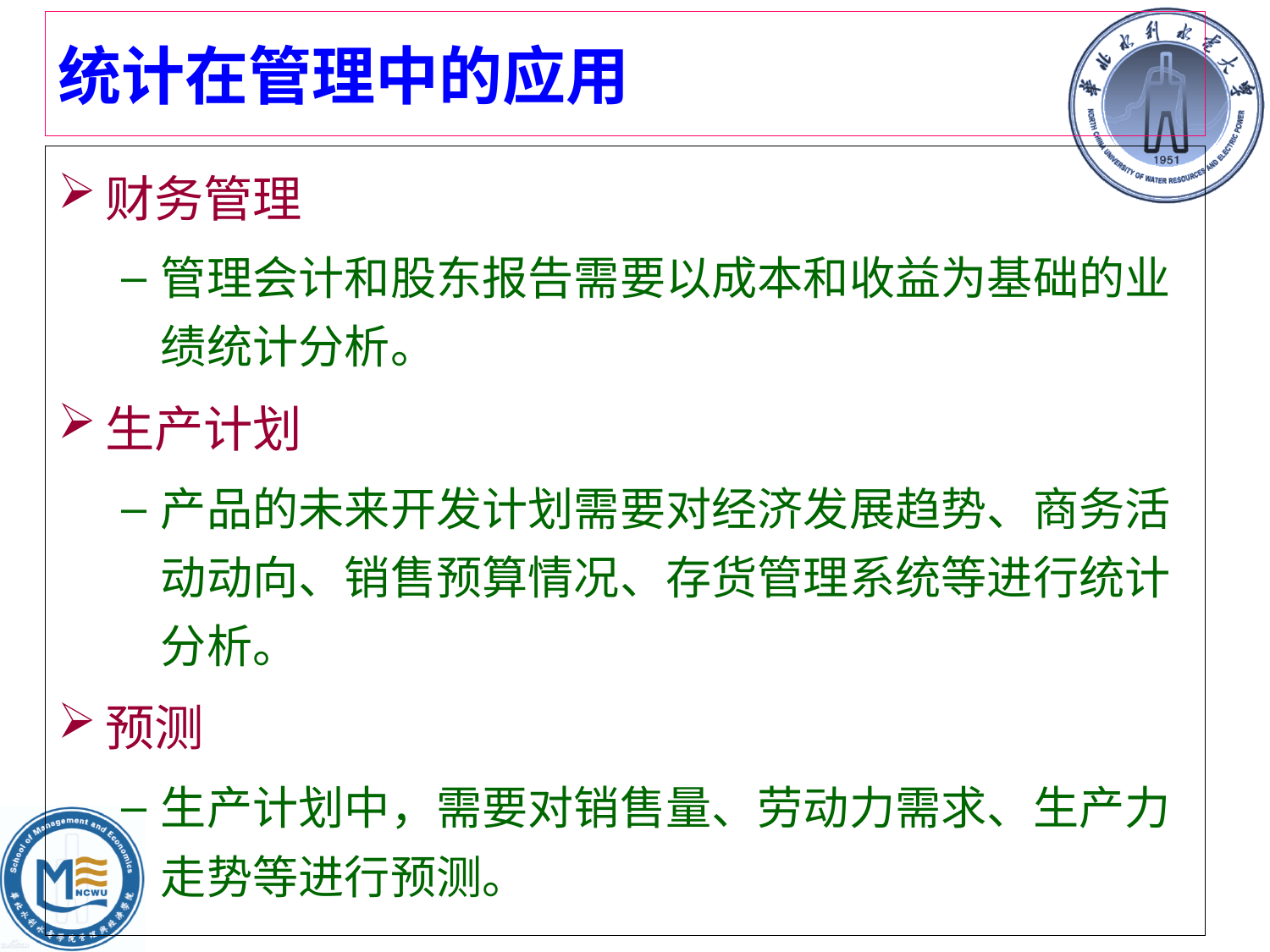

# 统计在管理中的应用
财务管理
管理会计和股东报告需要以成本和收益为基础的业绩统计分析。
生产计划
产品的未来开发计划需要对经济发展趋势、商务活动动向、销售预算情况、存货管理系统等进行统计分析。
预测
生产计划中，需要对销售量、劳动力需求、生产力走势等进行预测。